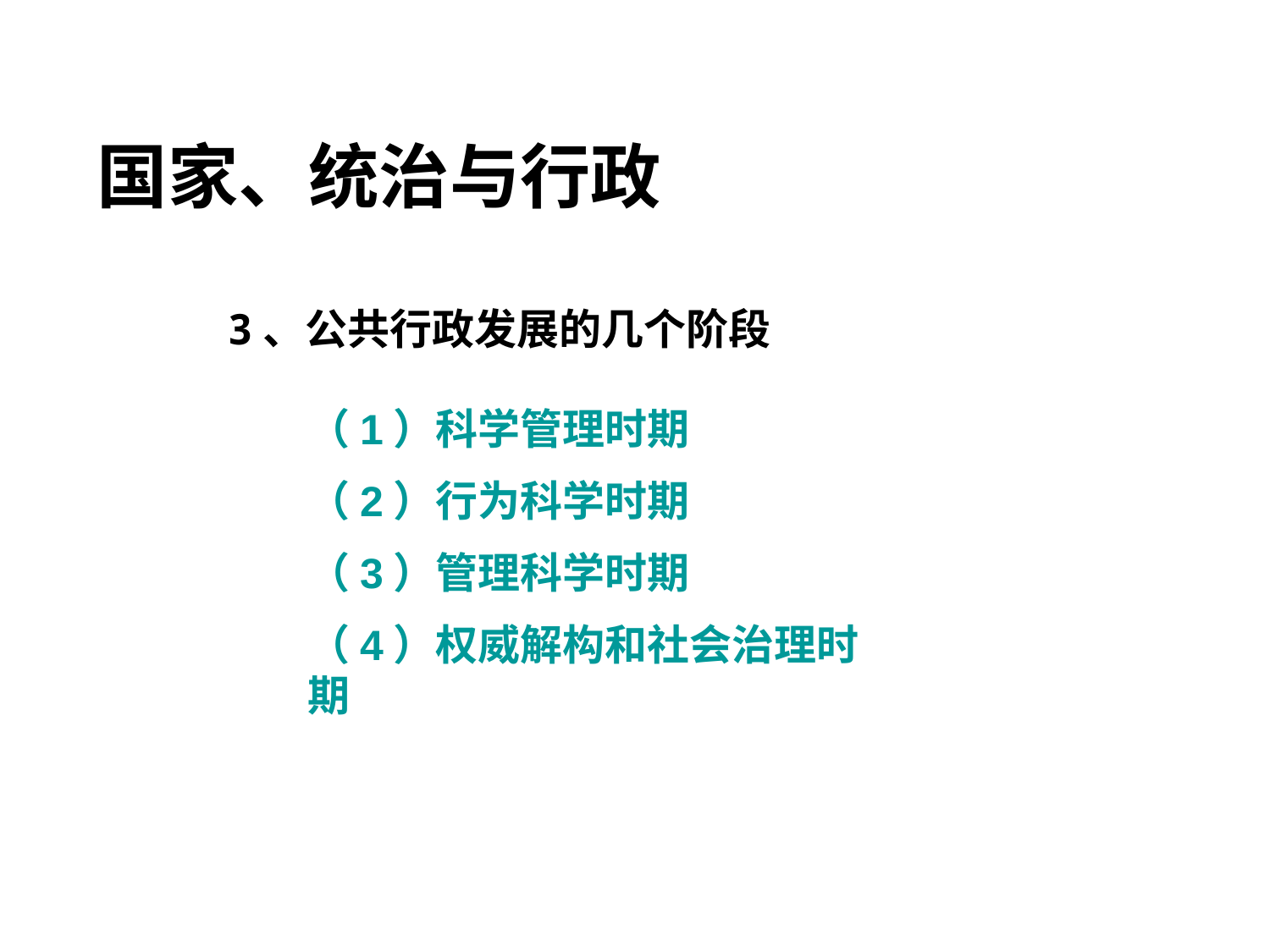

国家、统治与行政
3、公共行政发展的几个阶段
（1）科学管理时期
（2）行为科学时期
（3）管理科学时期
（4）权威解构和社会治理时期